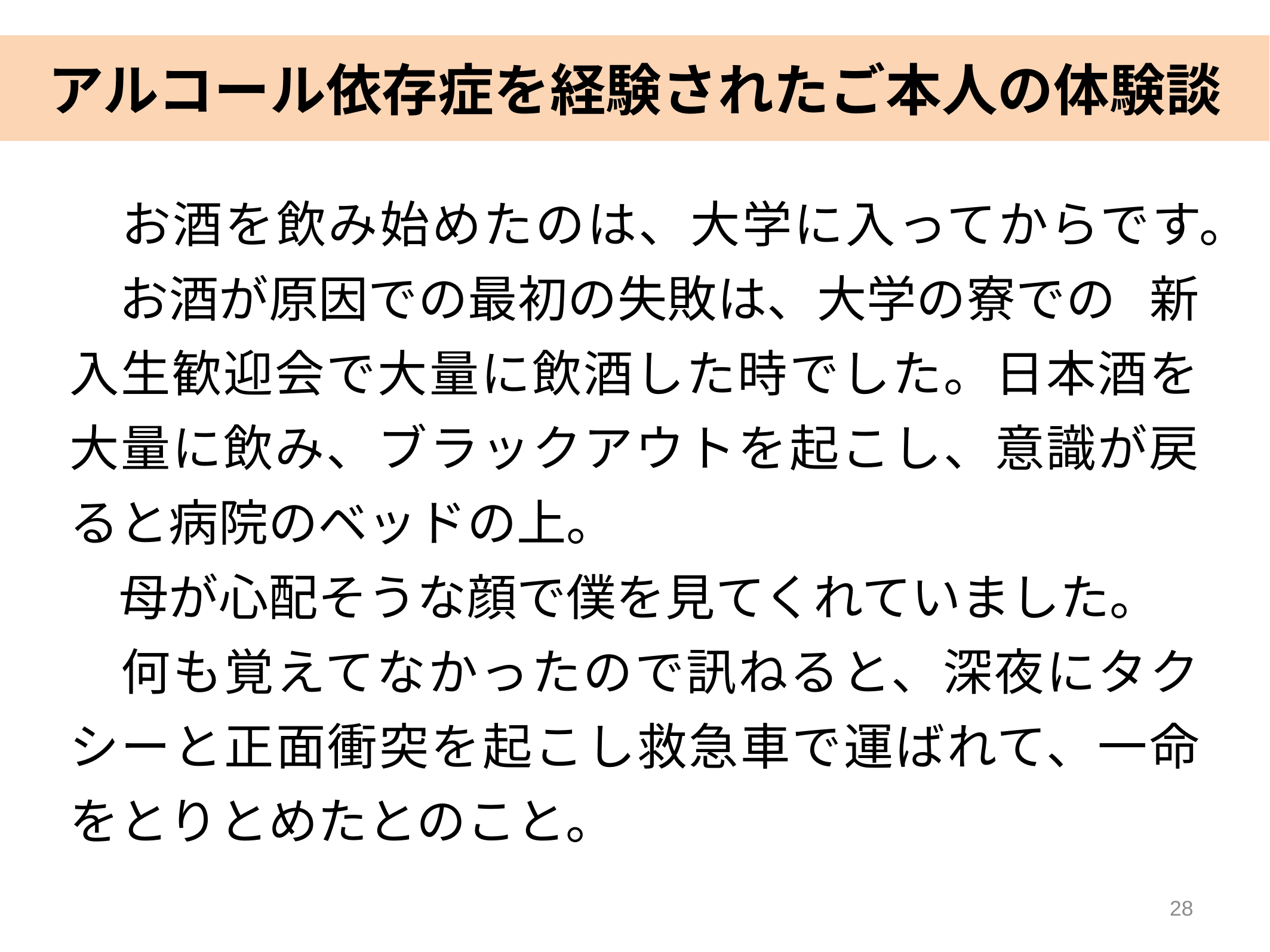

# アルコール依存症を経験されたご本人の体験談
　お酒を飲み始めたのは、大学に入ってからです。
　お酒が原因での最初の失敗は、大学の寮での   新入生歓迎会で大量に飲酒した時でした。日本酒を大量に飲み、ブラックアウトを起こし、意識が戻ると病院のベッドの上。
　母が心配そうな顔で僕を見てくれていました。
　何も覚えてなかったので訊ねると、深夜にタクシーと正面衝突を起こし救急車で運ばれて、一命をとりとめたとのこと。
28